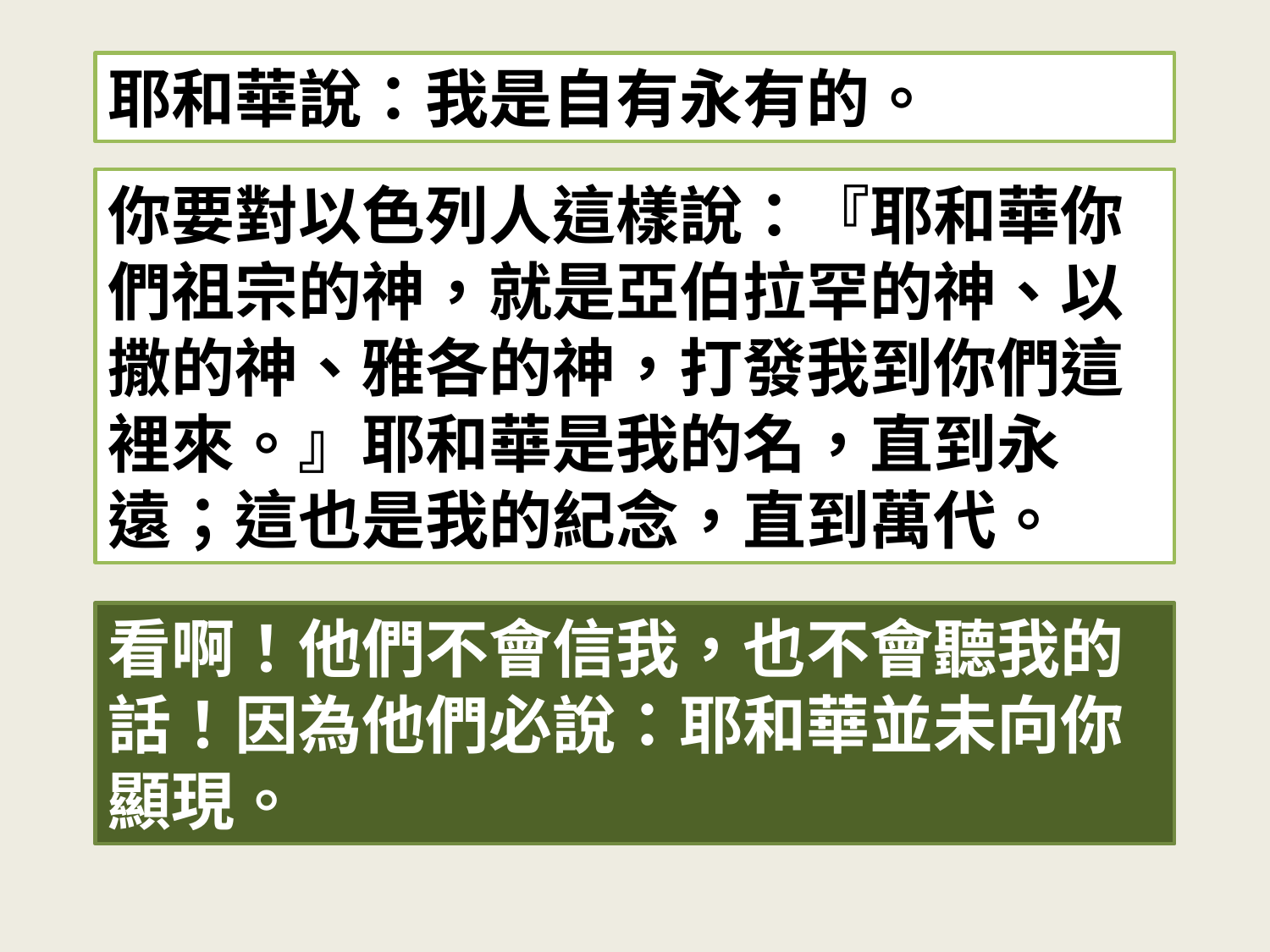

耶和華說：我是自有永有的。
你要對以色列人這樣說：『耶和華你們祖宗的神，就是亞伯拉罕的神、以撒的神、雅各的神，打發我到你們這裡來。』耶和華是我的名，直到永
遠；這也是我的紀念，直到萬代。
看啊！他們不會信我，也不會聽我的話！因為他們必說：耶和華並未向你顯現。